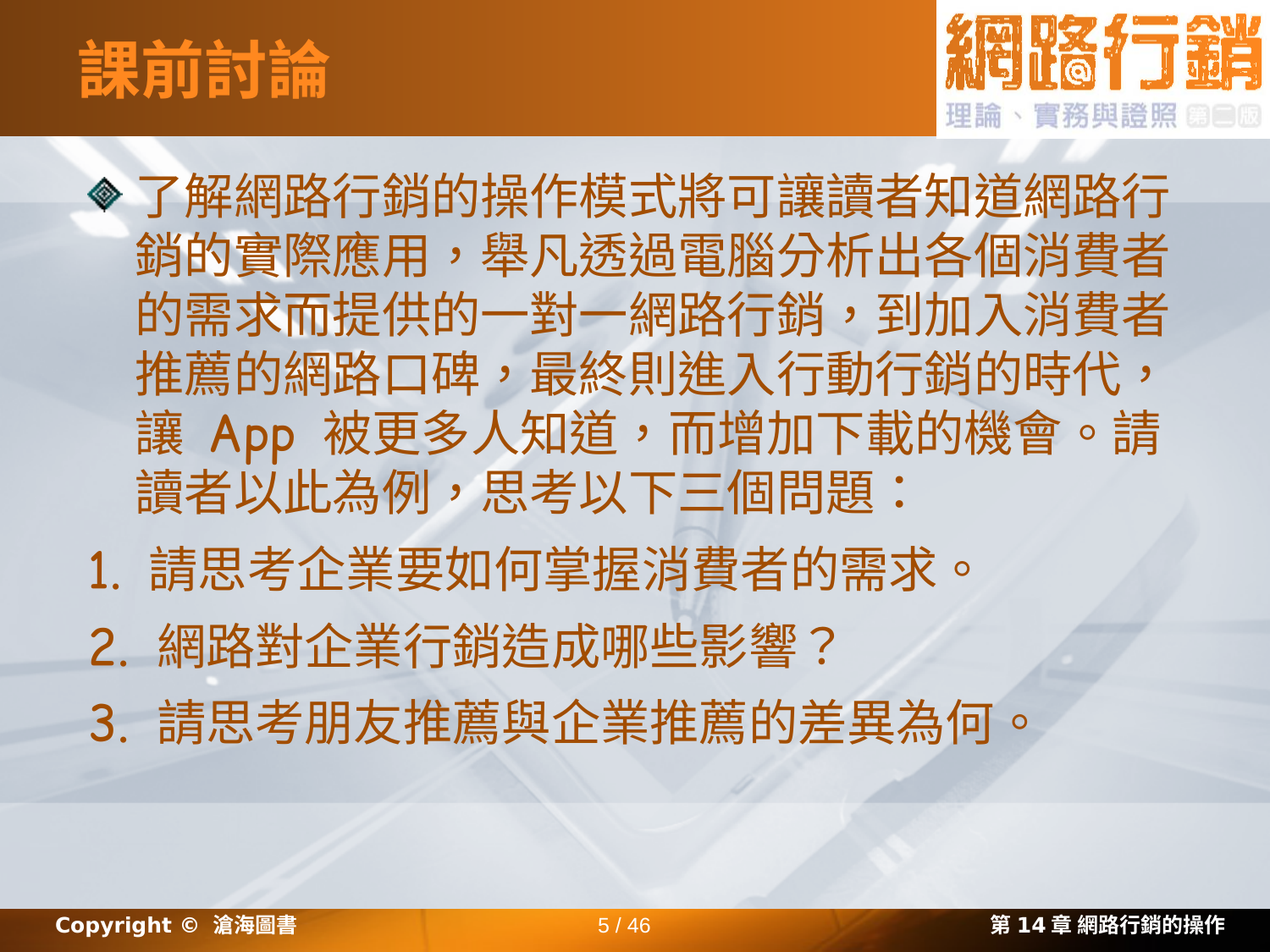

# 課前討論
了解網路行銷的操作模式將可讓讀者知道網路行銷的實際應用，舉凡透過電腦分析出各個消費者的需求而提供的一對一網路行銷，到加入消費者推薦的網路口碑，最終則進入行動行銷的時代，讓 App 被更多人知道，而增加下載的機會。請讀者以此為例，思考以下三個問題：
1. 請思考企業要如何掌握消費者的需求。
2. 網路對企業行銷造成哪些影響？
3. 請思考朋友推薦與企業推薦的差異為何。

Copyright © 滄海圖書
5 / 46
第14章 網路行銷的操作